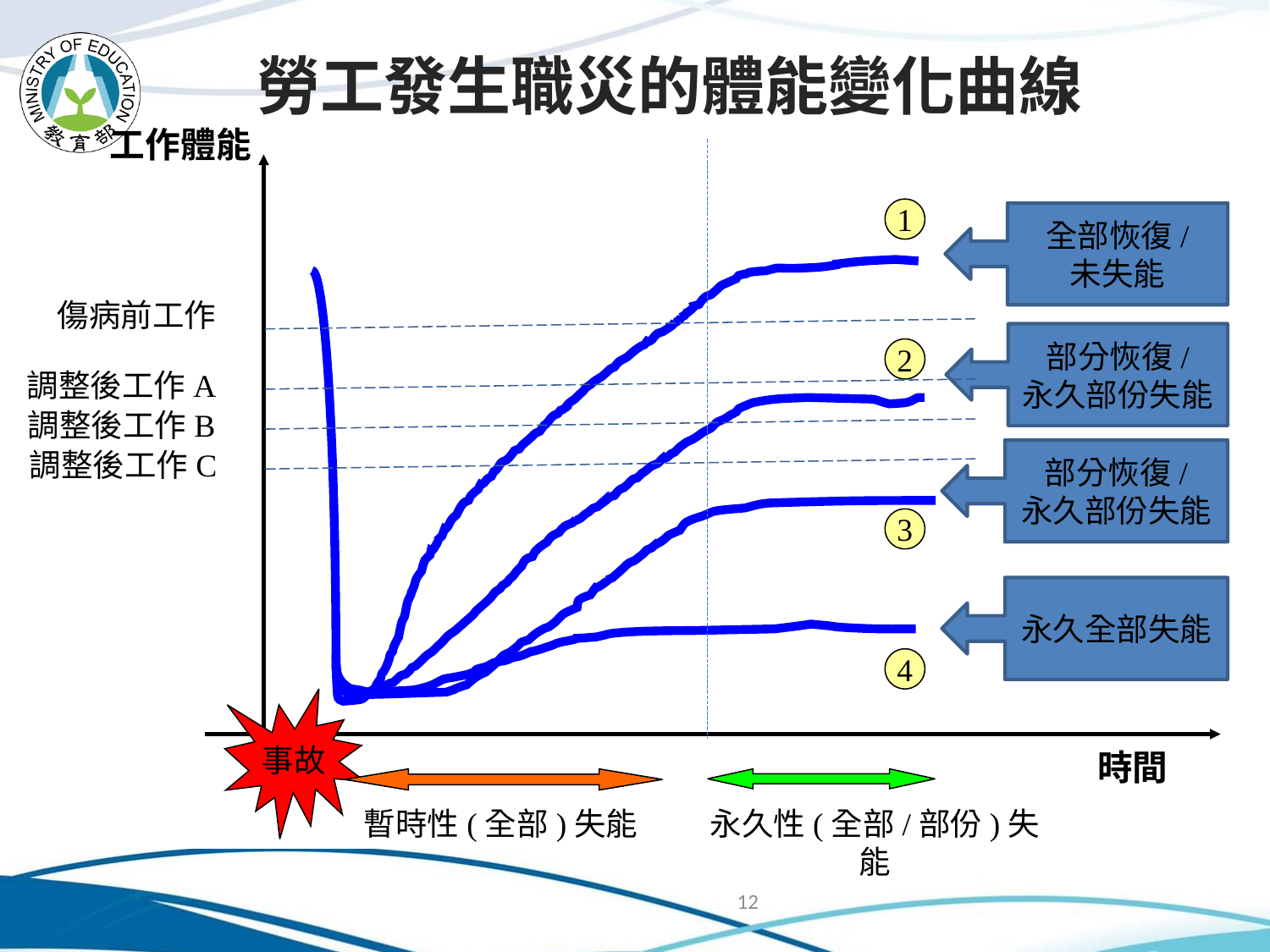

勞工發生職災的體能變化曲線
工作體能
1
全部恢復/
未失能

傷病前工作
部分恢復/
永久部份失能
2
調整後工作A

調整後工作B
調整後工作C
部分恢復/
永久部份失能

3
永久全部失能

4
事故
時間

暫時性(全部)失能
永久性(全部/部份)失能
12